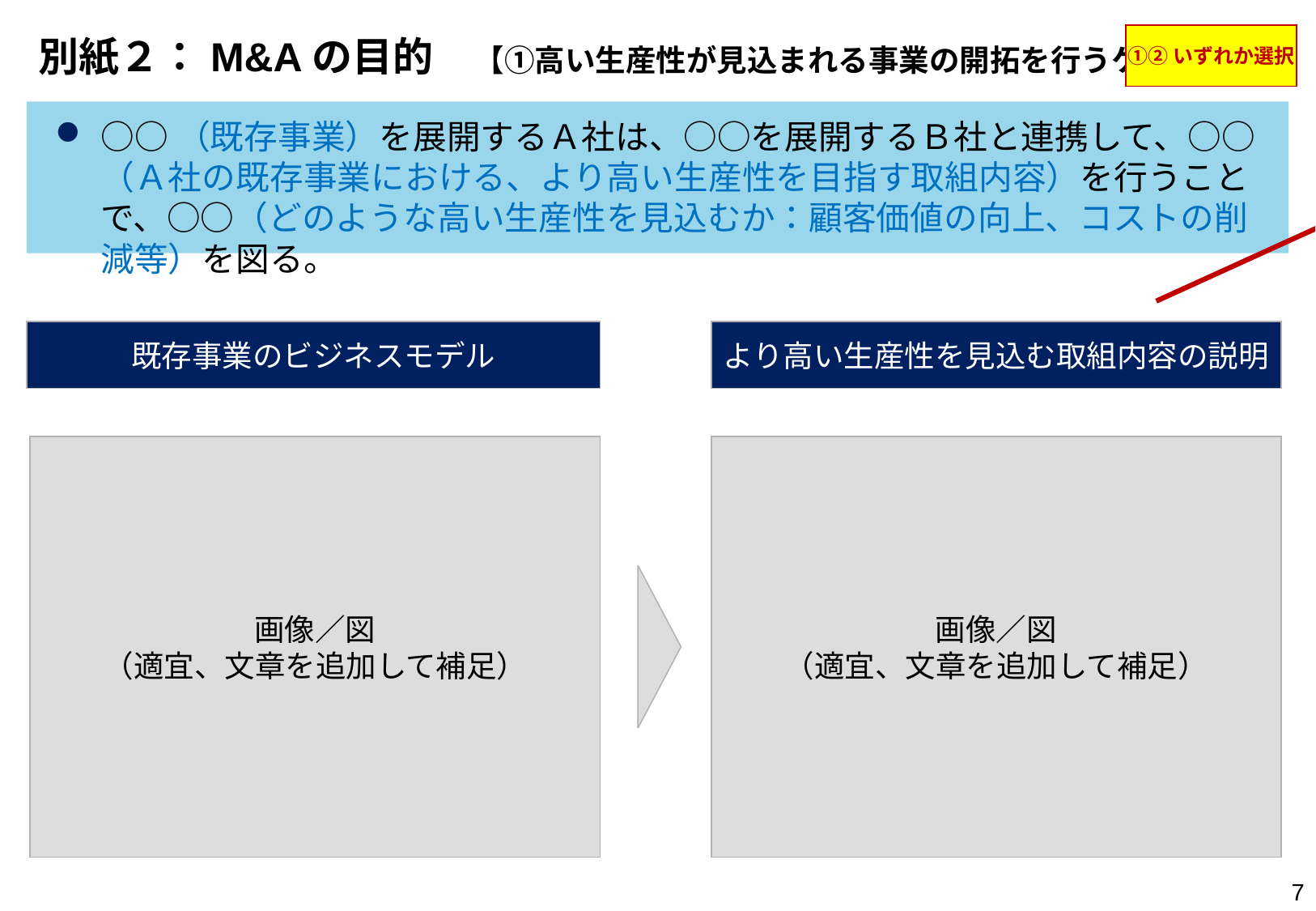

# 別紙２：M&Aの目的　【①高い生産性が見込まれる事業の開拓を行うケース】
記載のポイント
既存事業の量的拡大ではなく、高い生産性／新規性が見込まれる事業であることについて、現状と比較してわかりやすい形で説明されているか。

高い生産性／新規性が見込まれる事業は、スタートアップ企業の事業ではなく、出資者自身が開拓する事業として説明されているか。（共同で開拓する場合には、出資者が主体となって取り組んでいる事業領域が、画像／図を用いて、わかりやすく取り上げて説明されているか。）

高い生産性／新規性が見込まれる事業について、スタートアップ企業との連携はどのように関係するかが説明されているか。
①②いずれか選択
○○（既存事業）を展開するＡ社は、○○を展開するＢ社と連携して、○○ （Ａ社の既存事業における、より高い生産性を目指す取組内容）を行うことで、○○（どのような高い生産性を見込むか：顧客価値の向上、コストの削減等）を図る。
既存事業のビジネスモデル
より高い生産性を見込む取組内容の説明
画像／図
（適宜、文章を追加して補足）
画像／図
（適宜、文章を追加して補足）

7